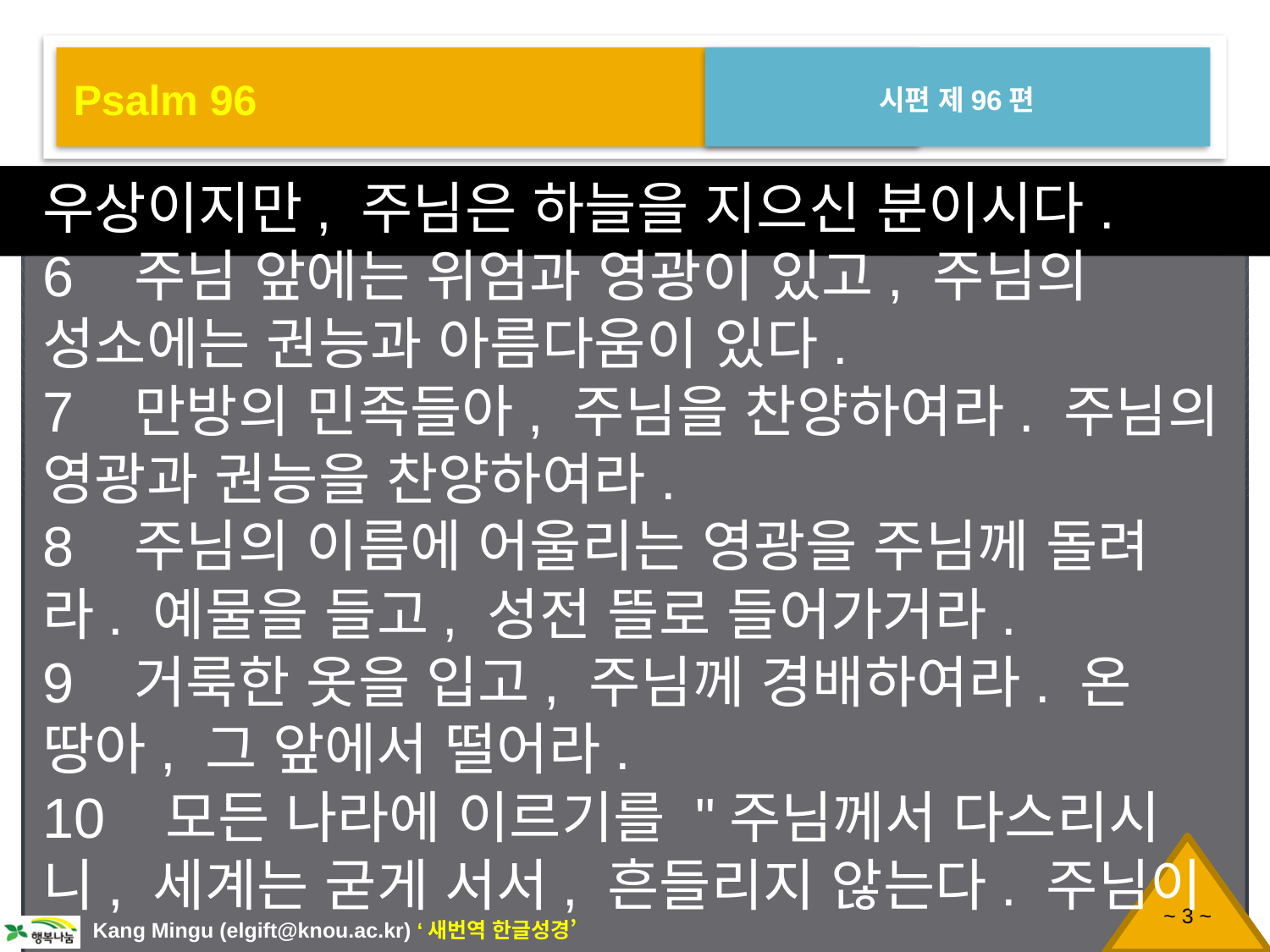

Psalm 96
시편 제96편
우상이지만, 주님은 하늘을 지으신 분이시다.
6   주님 앞에는 위엄과 영광이 있고, 주님의 성소에는 권능과 아름다움이 있다.
7   만방의 민족들아, 주님을 찬양하여라. 주님의 영광과 권능을 찬양하여라.
8   주님의 이름에 어울리는 영광을 주님께 돌려라. 예물을 들고, 성전 뜰로 들어가거라.
9   거룩한 옷을 입고, 주님께 경배하여라. 온 땅아, 그 앞에서 떨어라.
10   모든 나라에 이르기를 "주님께서 다스리시니, 세계는 굳게 서서, 흔들리지 않는다. 주님이